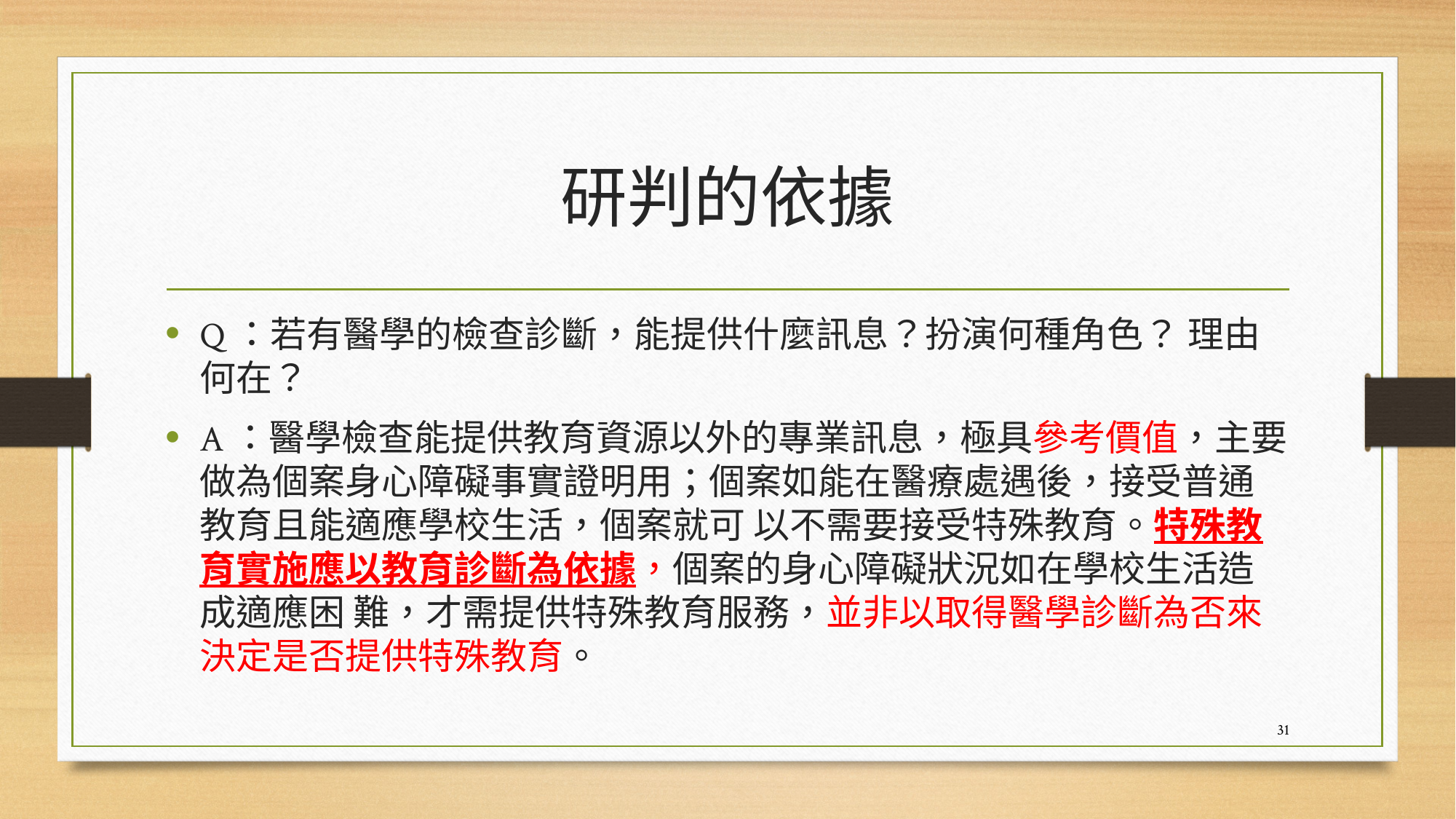

# 研判的依據
Q：若有醫學的檢查診斷，能提供什麼訊息？扮演何種角色？ 理由何在？
A：醫學檢查能提供教育資源以外的專業訊息，極具參考價值，主要做為個案身心障礙事實證明用；個案如能在醫療處遇後，接受普通教育且能適應學校生活，個案就可 以不需要接受特殊教育。特殊教育實施應以教育診斷為依據，個案的身心障礙狀況如在學校生活造成適應困 難，才需提供特殊教育服務，並非以取得醫學診斷為否來決定是否提供特殊教育。
31